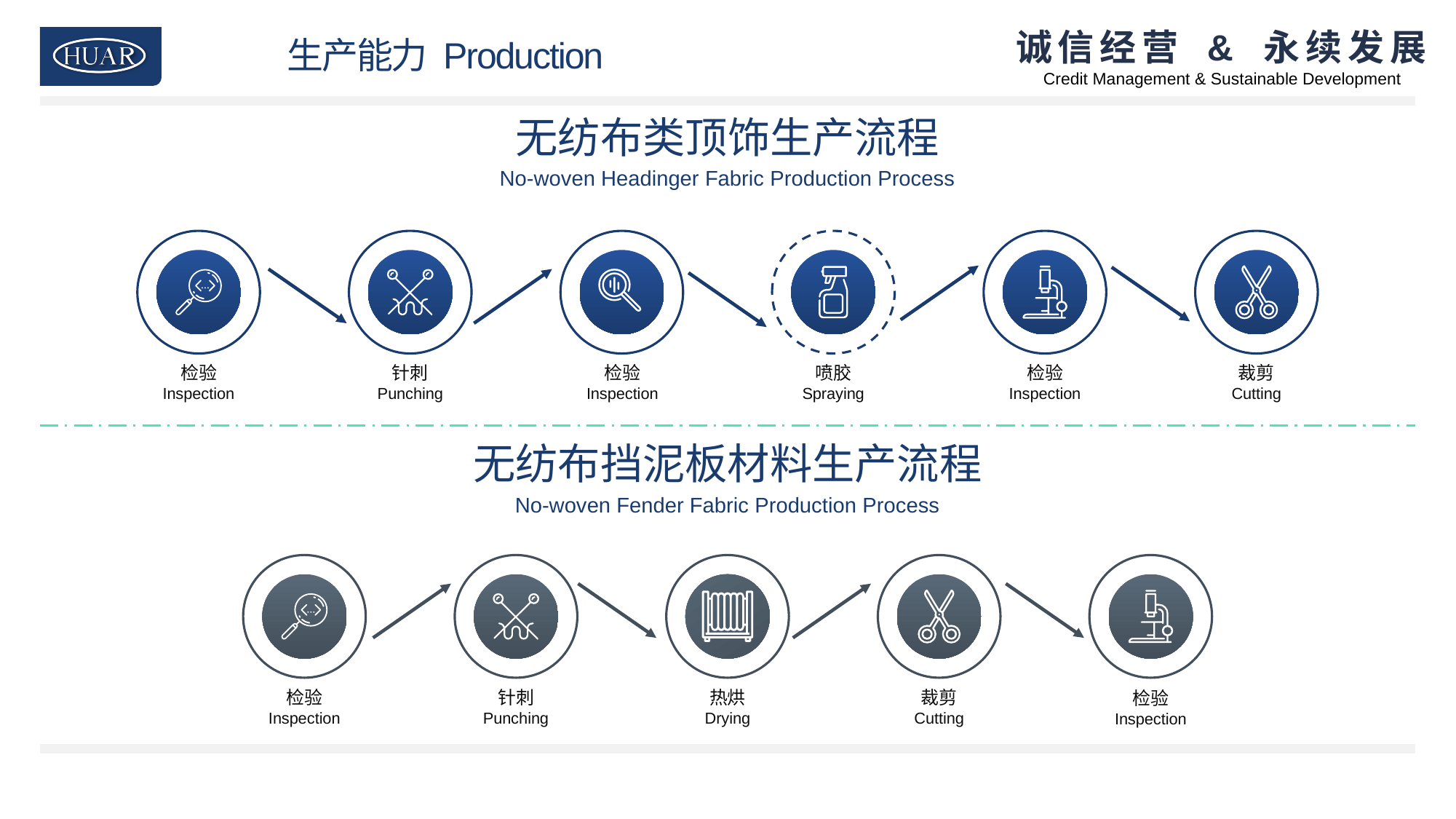

生产能力 Production
无纺布类顶饰生产流程
No-woven Headinger Fabric Production Process

检验
Inspection
针刺
Punching
检验
Inspection
喷胶
Spraying
检验
Inspection
裁剪
Cutting
无纺布挡泥板材料生产流程
No-woven Fender Fabric Production Process

检验
Inspection
针刺
Punching
热烘
Drying
裁剪
Cutting
检验
Inspection